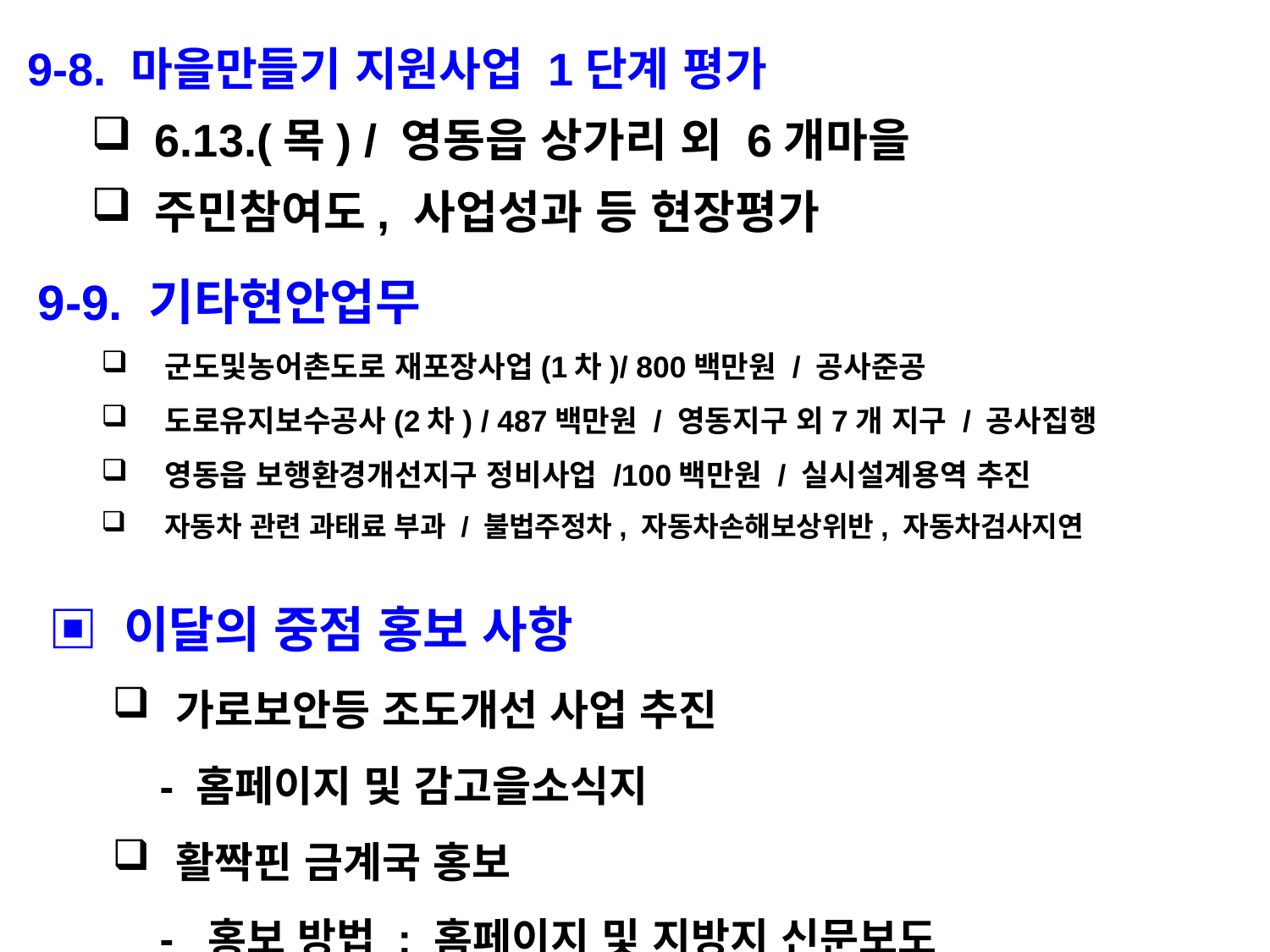

9-8. 마을만들기 지원사업 1단계 평가
6.13.(목) / 영동읍 상가리 외 6개마을
주민참여도, 사업성과 등 현장평가

9-9. 기타현안업무
군도및농어촌도로 재포장사업(1차)/ 800백만원 / 공사준공
도로유지보수공사(2차) / 487백만원 / 영동지구 외7개 지구 / 공사집행
영동읍 보행환경개선지구 정비사업 /100백만원 / 실시설계용역 추진
자동차 관련 과태료 부과 / 불법주정차, 자동차손해보상위반, 자동차검사지연

▣ 이달의 중점 홍보 사항
가로보안등 조도개선 사업 추진
    - 홈페이지 및 감고을소식지
활짝핀 금계국 홍보
    -  홍보 방법 : 홈페이지 및 지방지 신문보도